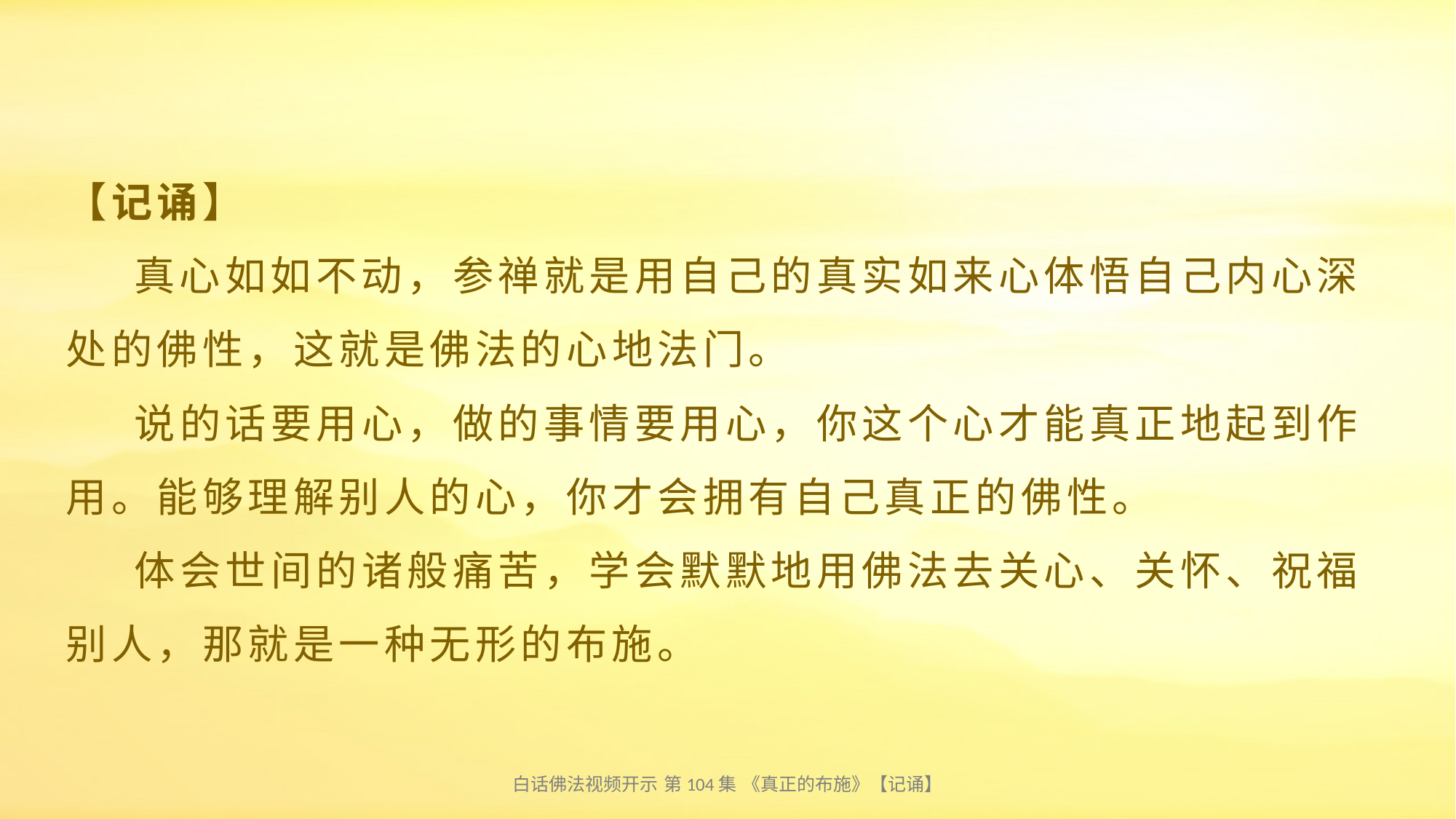

# 【记诵】 真心如如不动，参禅就是用自己的真实如来心体悟自己内心深处的佛性，这就是佛法的心地法门。 说的话要用心，做的事情要用心，你这个心才能真正地起到作用。能够理解别人的心，你才会拥有自己真正的佛性。 体会世间的诸般痛苦，学会默默地用佛法去关心、关怀、祝福别人，那就是一种无形的布施。
白话佛法视频开示 第104集 《真正的布施》【记诵】